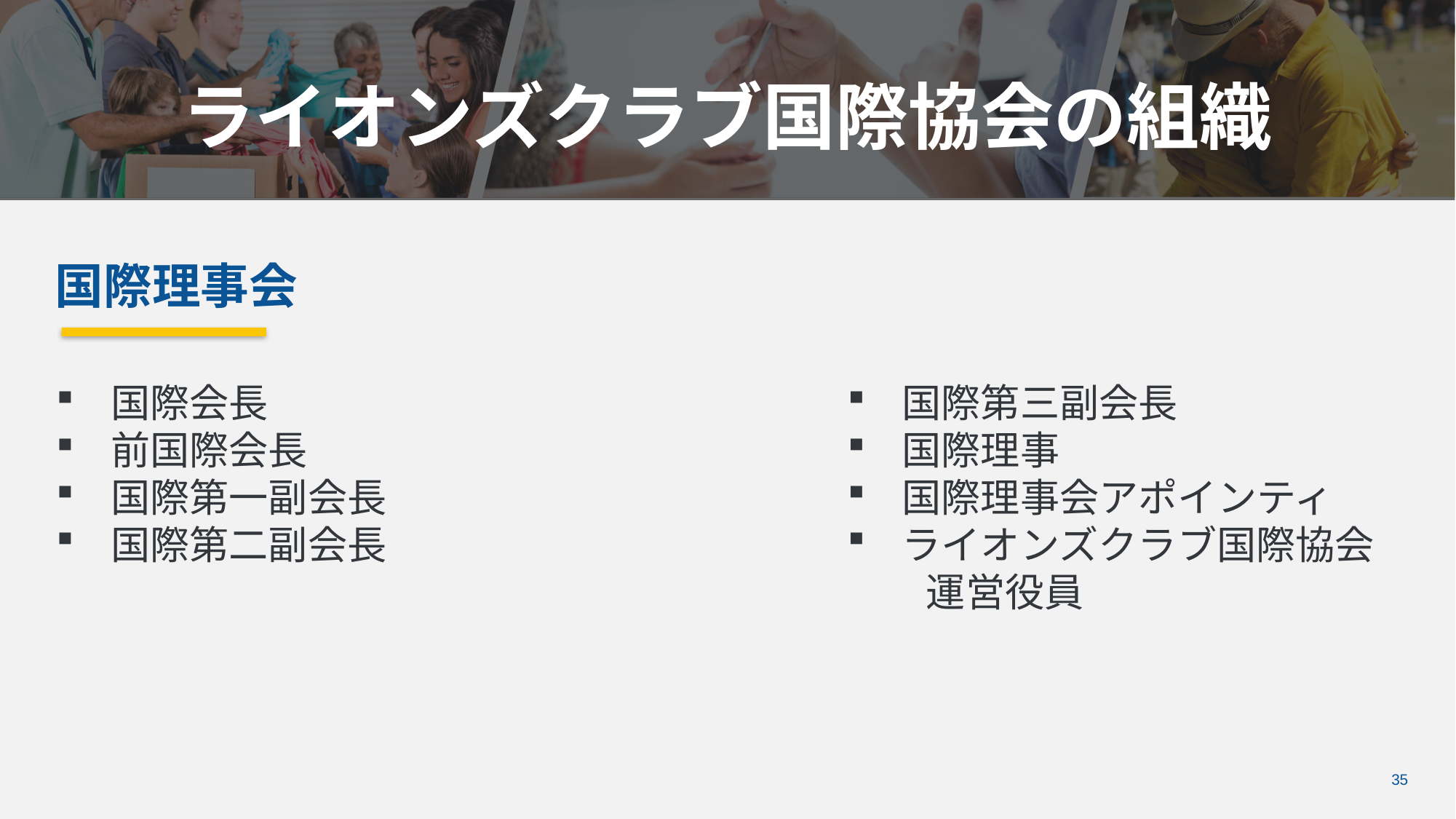

ライオンズクラブ国際協会の組織
国際理事会

国際会長
前国際会長
国際第一副会長
国際第二副会長
国際第三副会長
国際理事
国際理事会アポインティ
ライオンズクラブ国際協会
　　運営役員